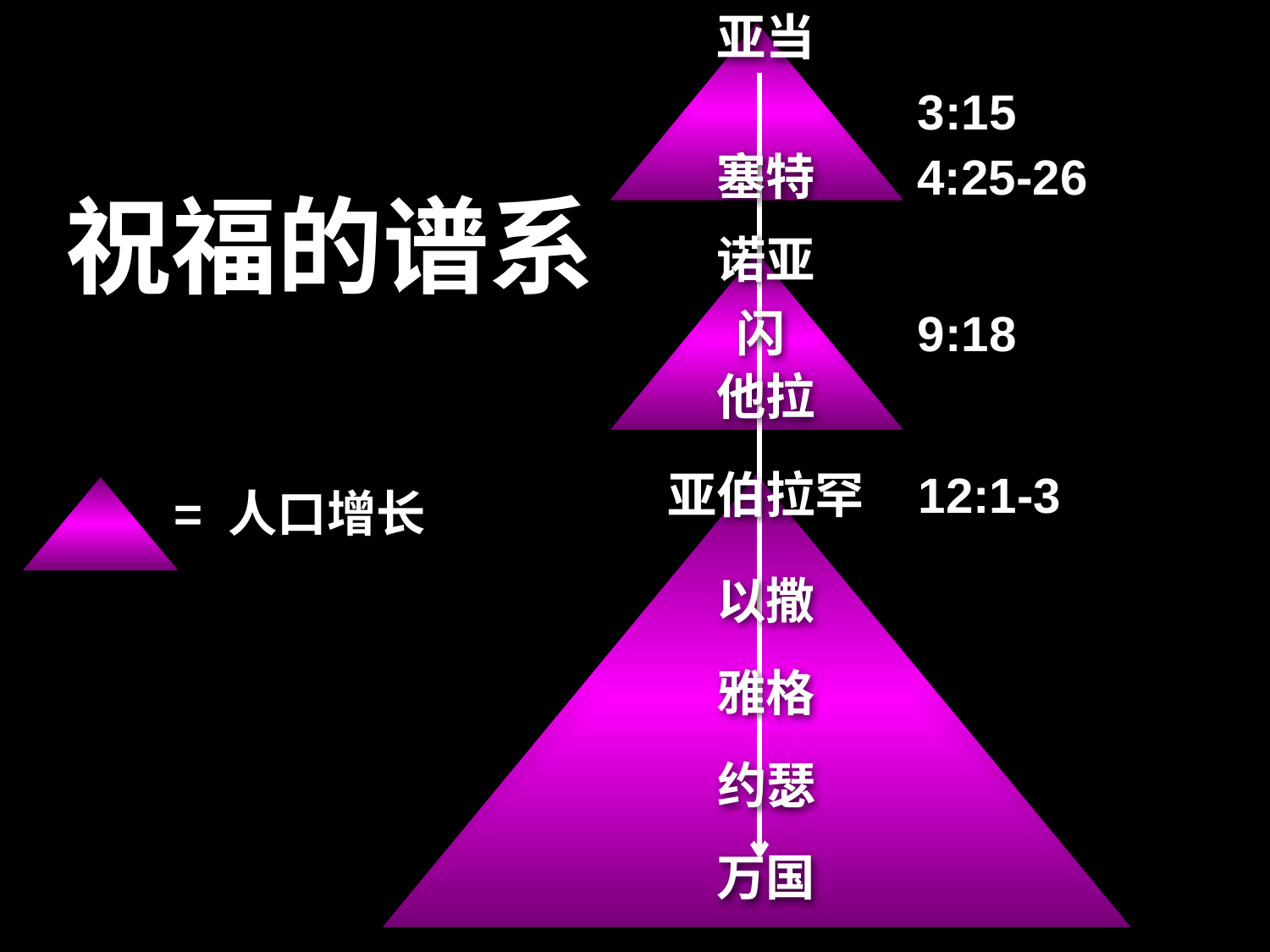

亚当
# 祝福的谱系

3:15
塞特
4:25-26
诺亚

闪
9:18
他拉
亚伯拉罕
12:1-3

= 人口增长
以撒
雅格
约瑟
万国